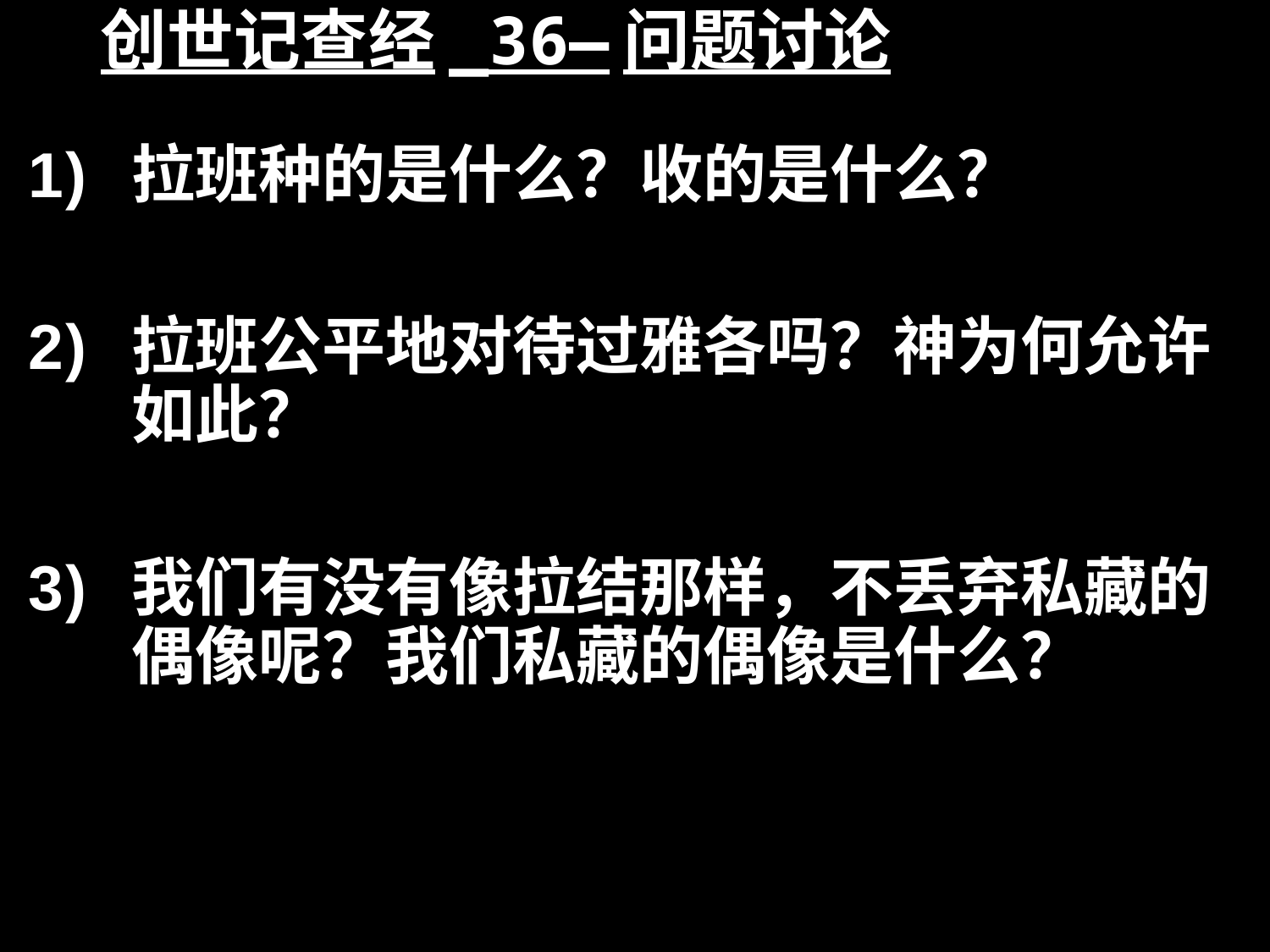

# 创世记查经_36—问题讨论
拉班种的是什么？收的是什么？

拉班公平地对待过雅各吗？神为何允许如此？

我们有没有像拉结那样，不丢弃私藏的偶像呢？我们私藏的偶像是什么？